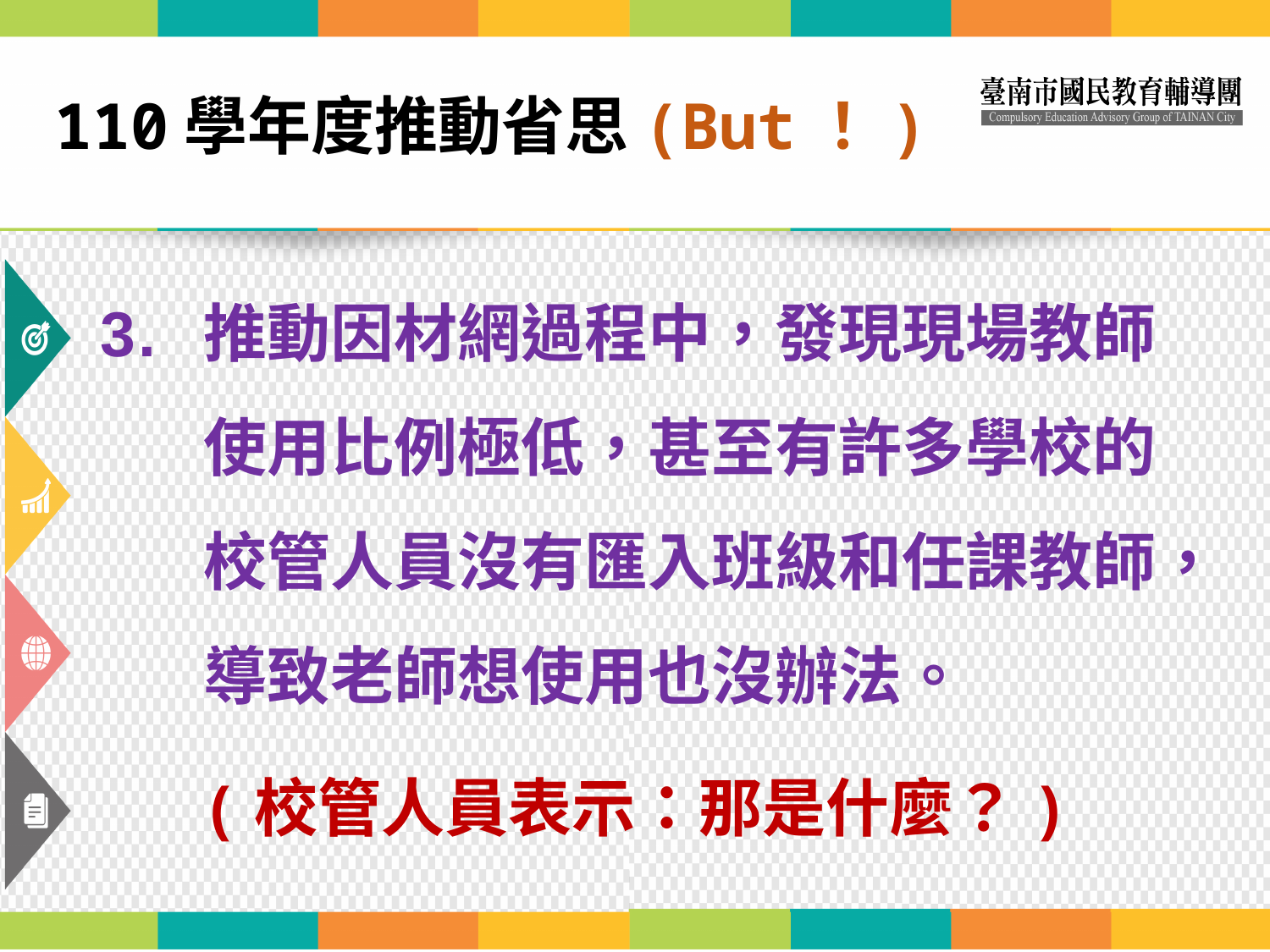

# 110學年度推動省思(But！)
推動因材網過程中，發現現場教師使用比例極低，甚至有許多學校的校管人員沒有匯入班級和任課教師，導致老師想使用也沒辦法。
(校管人員表示：那是什麼？)